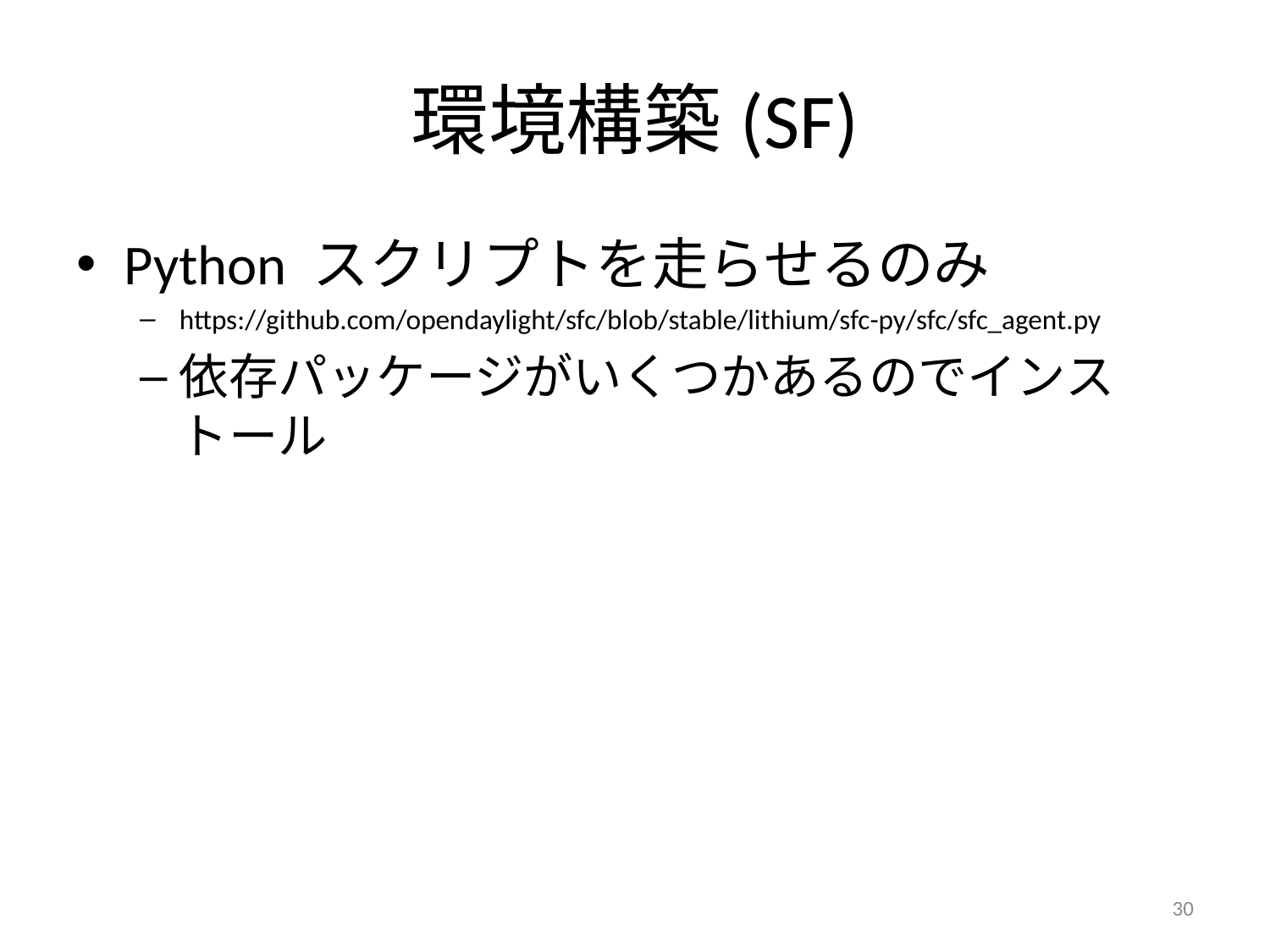

# 環境構築(SF)
Python スクリプトを走らせるのみ
https://github.com/opendaylight/sfc/blob/stable/lithium/sfc-py/sfc/sfc_agent.py
依存パッケージがいくつかあるのでインストール

30